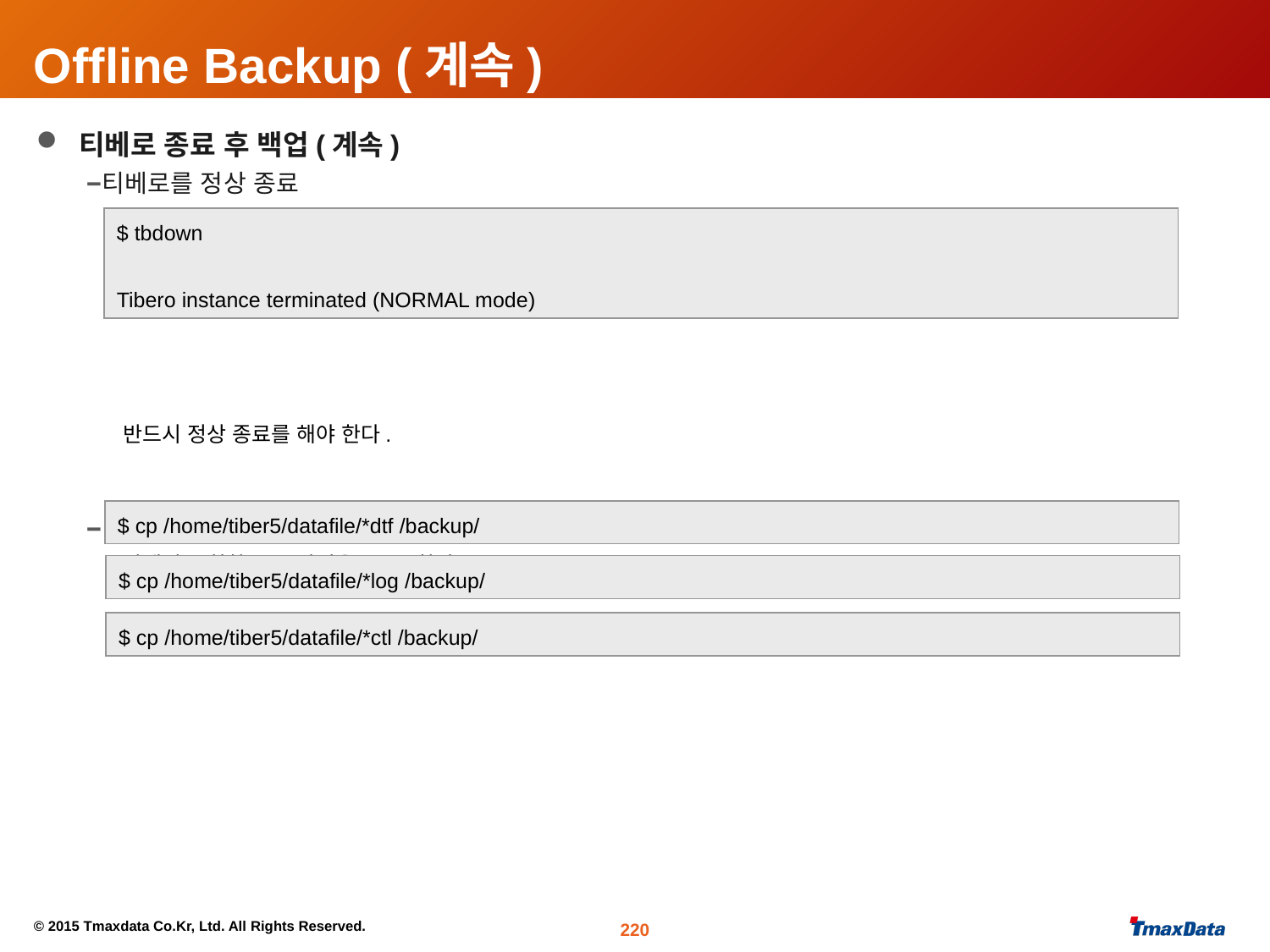

# Offline Backup (계속)
 티베로 종료 후 백업(계속)
티베로를 정상 종료

반드시 정상 종료를 해야 한다.

File copy
앞에서 조회한 모든 파일을 copy한다.
$ tbdown

Tibero instance terminated (NORMAL mode)
$ cp /home/tiber5/datafile/*dtf /backup/
$ cp /home/tiber5/datafile/*log /backup/
$ cp /home/tiber5/datafile/*ctl /backup/